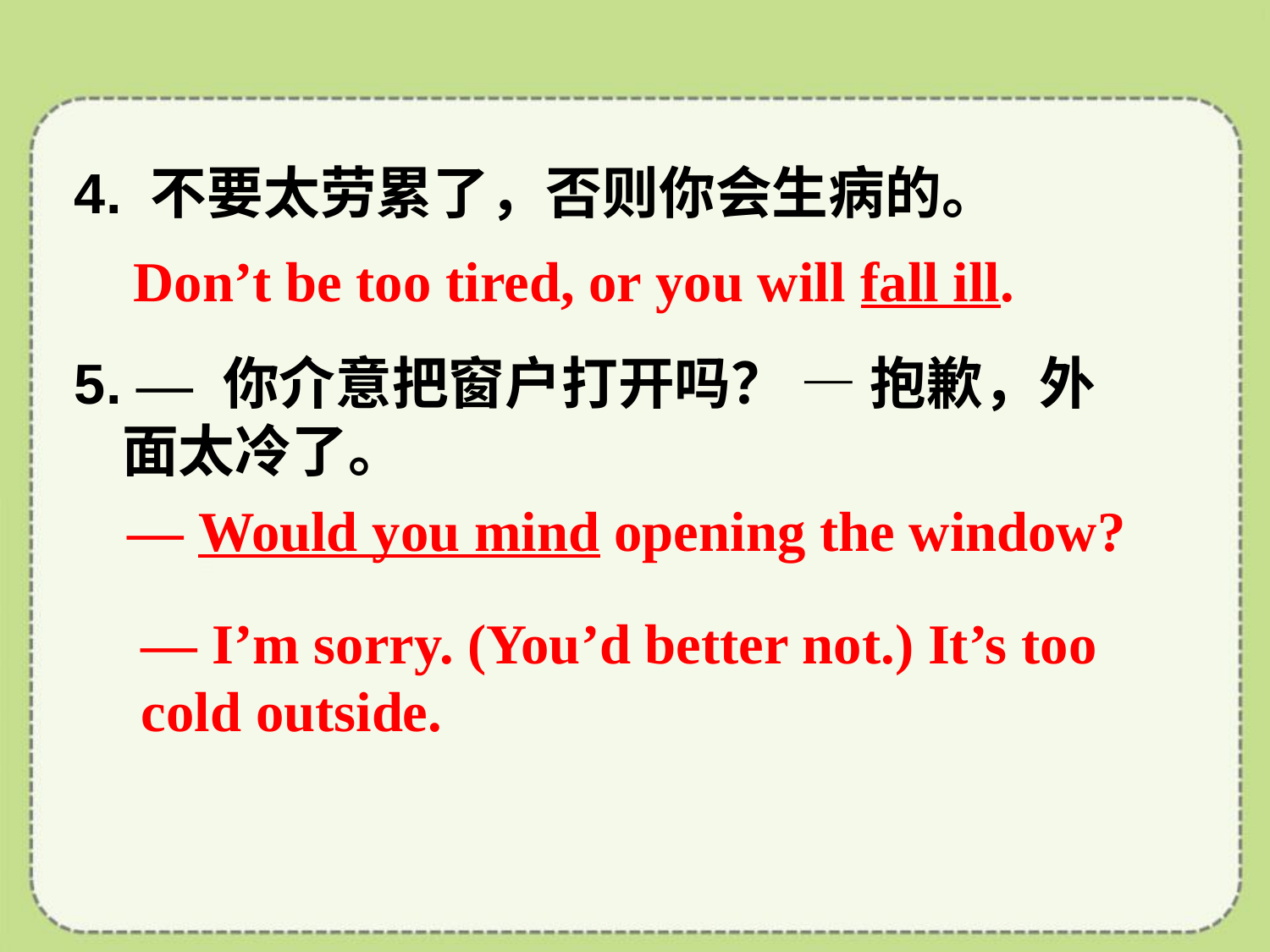

4. 不要太劳累了，否则你会生病的。

5. — 你介意把窗户打开吗？ — 抱歉，外面太冷了。
Don’t be too tired, or you will fall ill.
— Would you mind opening the window?
— I’m sorry. (You’d better not.) It’s too cold outside.